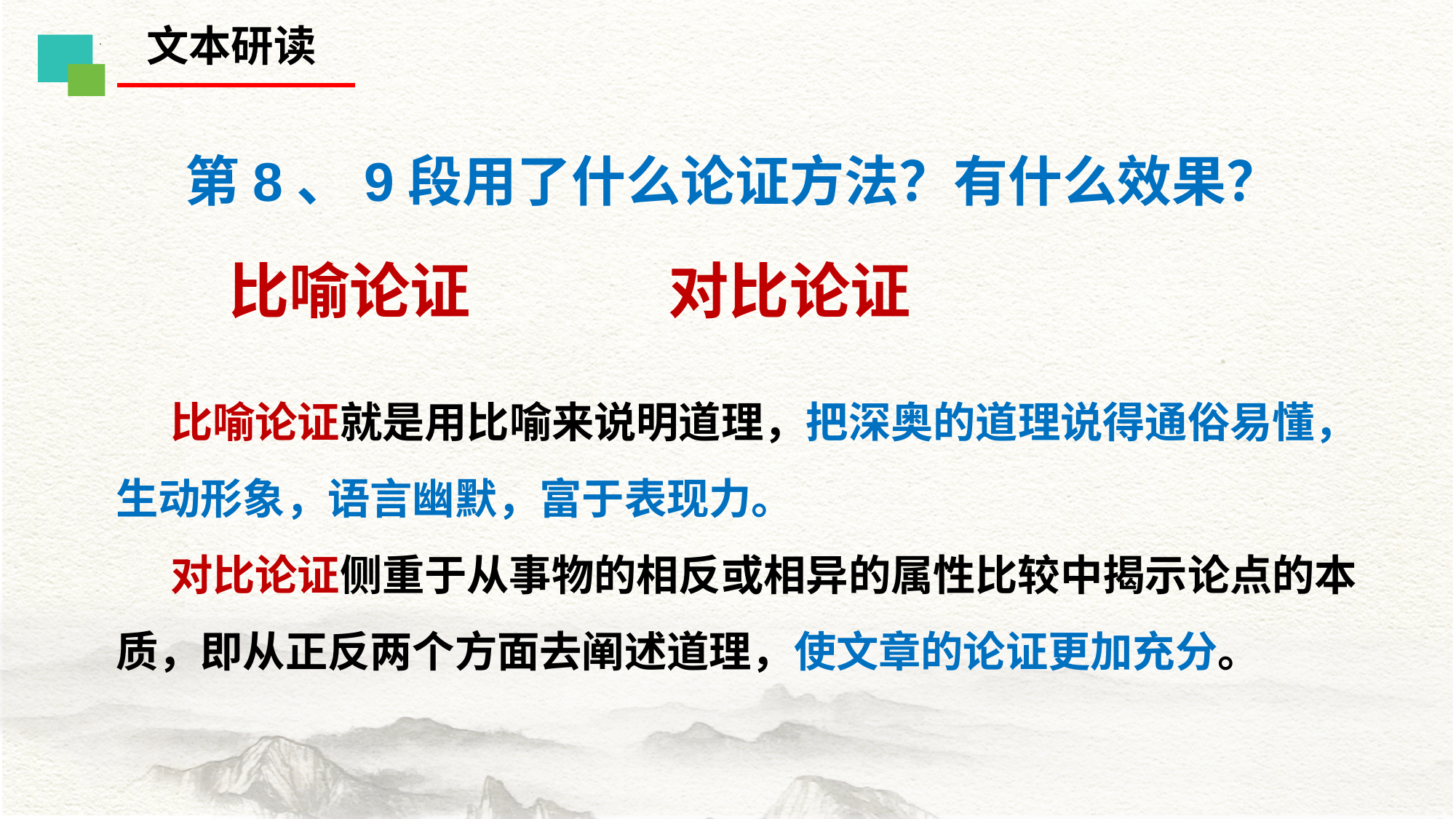

文本研读

第8、9段用了什么论证方法？有什么效果？
比喻论证
对比论证
比喻论证就是用比喻来说明道理，把深奥的道理说得通俗易懂，生动形象，语言幽默，富于表现力。
对比论证侧重于从事物的相反或相异的属性比较中揭示论点的本质，即从正反两个方面去阐述道理，使文章的论证更加充分。